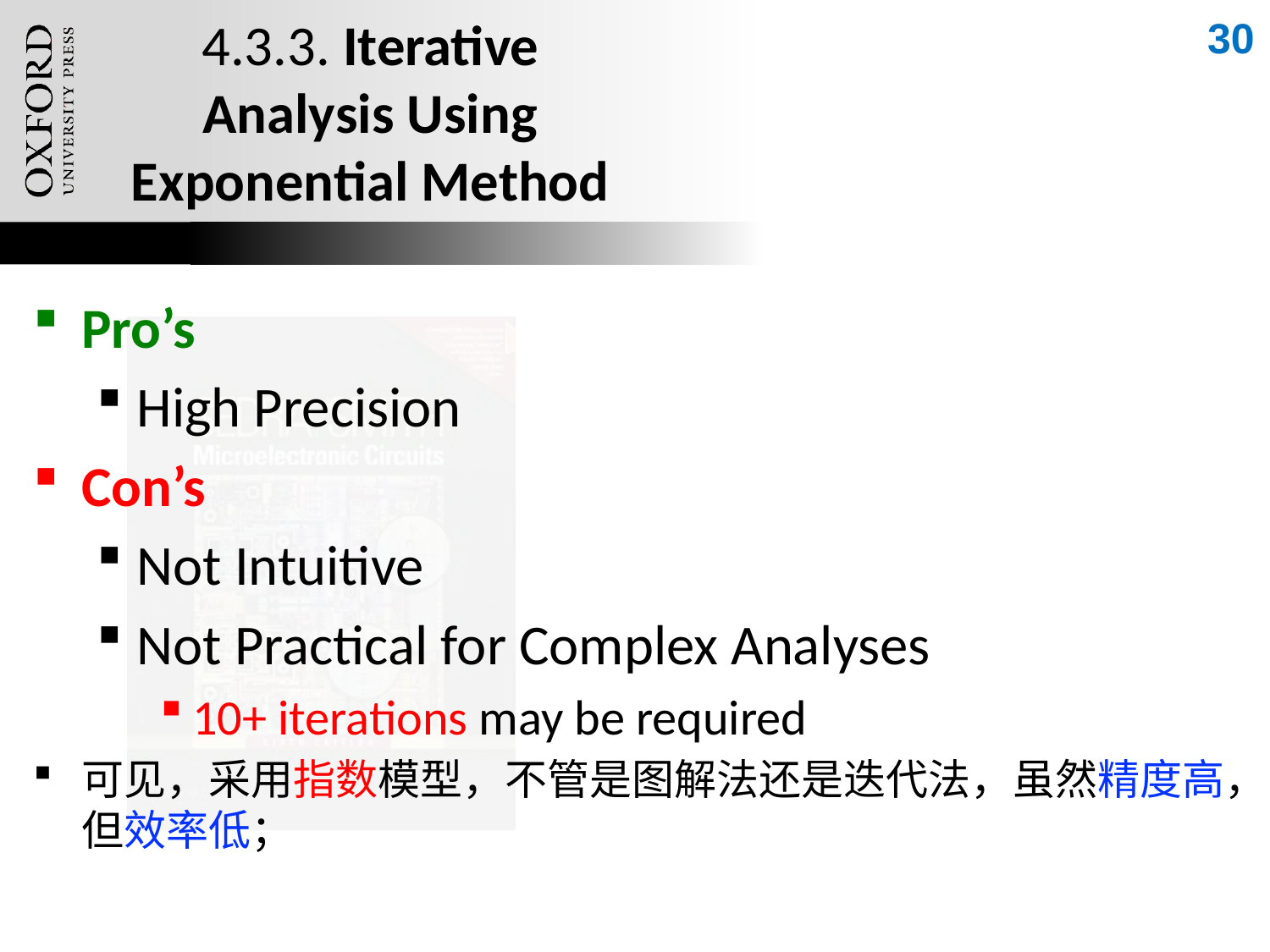

30
# 4.3.3. Iterative Analysis Using Exponential Method
Pro’s
High Precision
Con’s
Not Intuitive
Not Practical for Complex Analyses
10+ iterations may be required
可见，采用指数模型，不管是图解法还是迭代法，虽然精度高，但效率低；